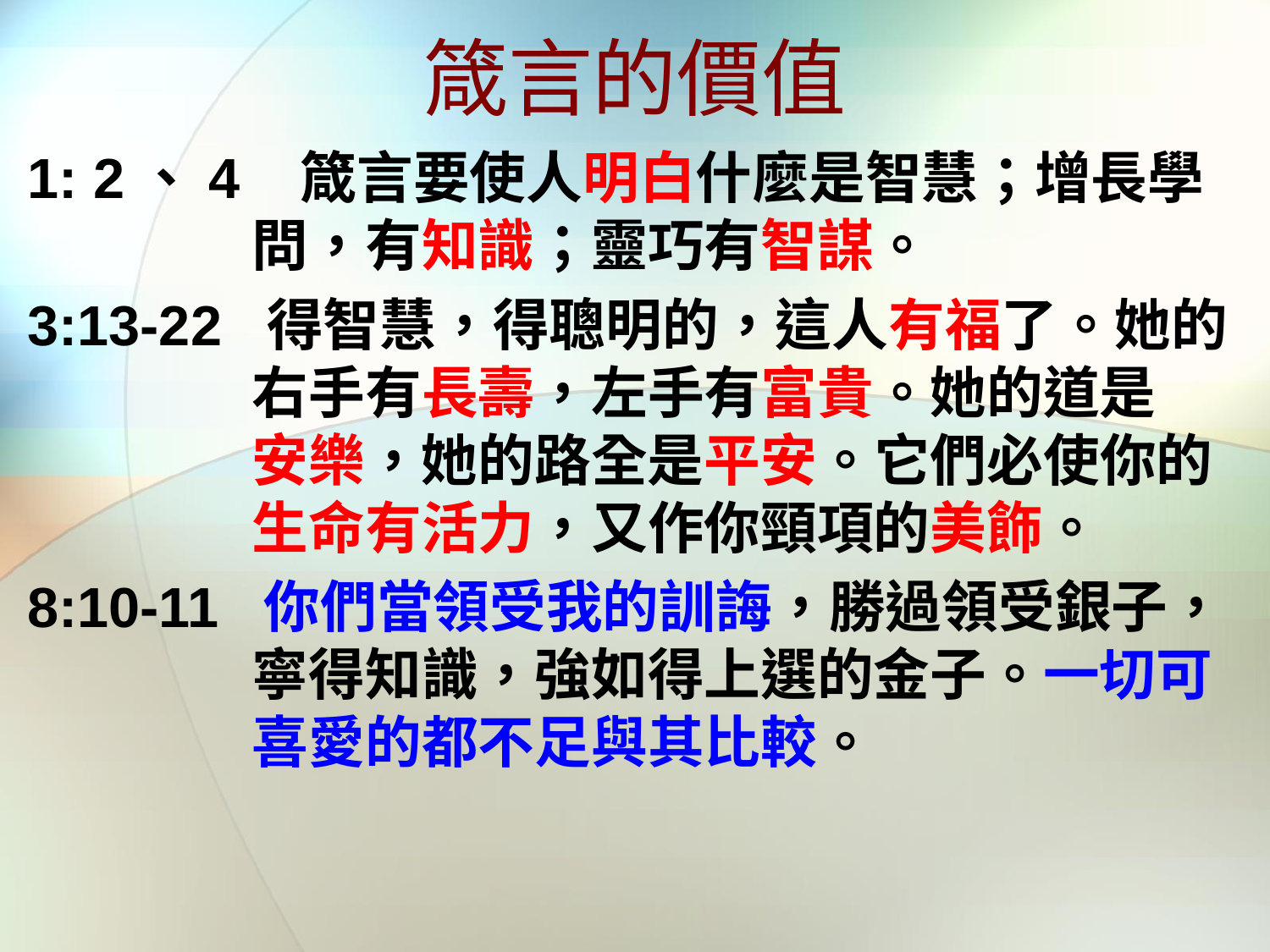

# 箴言的價值
1: 2、4   箴言要使人明白什麼是智慧；增長學問，有知識；靈巧有智謀。
3:13-22  得智慧，得聰明的，這人有福了。她的右手有長壽，左手有富貴。她的道是  安樂，她的路全是平安。它們必使你的生命有活力，又作你頸項的美飾。
8:10-11  你們當領受我的訓誨，勝過領受銀子，寧得知識，強如得上選的金子。一切可喜愛的都不足與其比較。